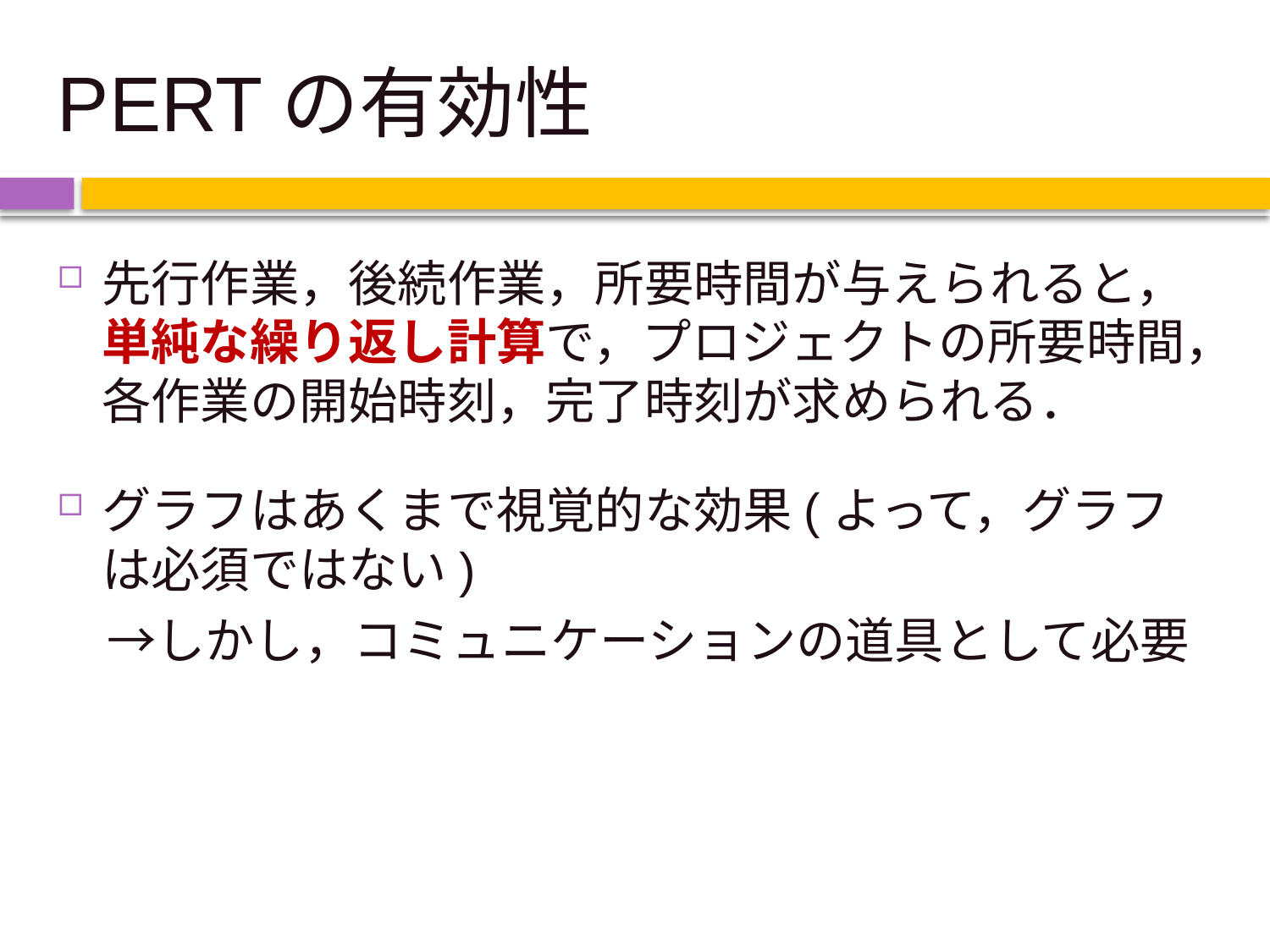

# PERTの有効性
先行作業，後続作業，所要時間が与えられると，単純な繰り返し計算で，プロジェクトの所要時間，各作業の開始時刻，完了時刻が求められる．

グラフはあくまで視覚的な効果(よって，グラフは必須ではない)
　→しかし，コミュニケーションの道具として必要